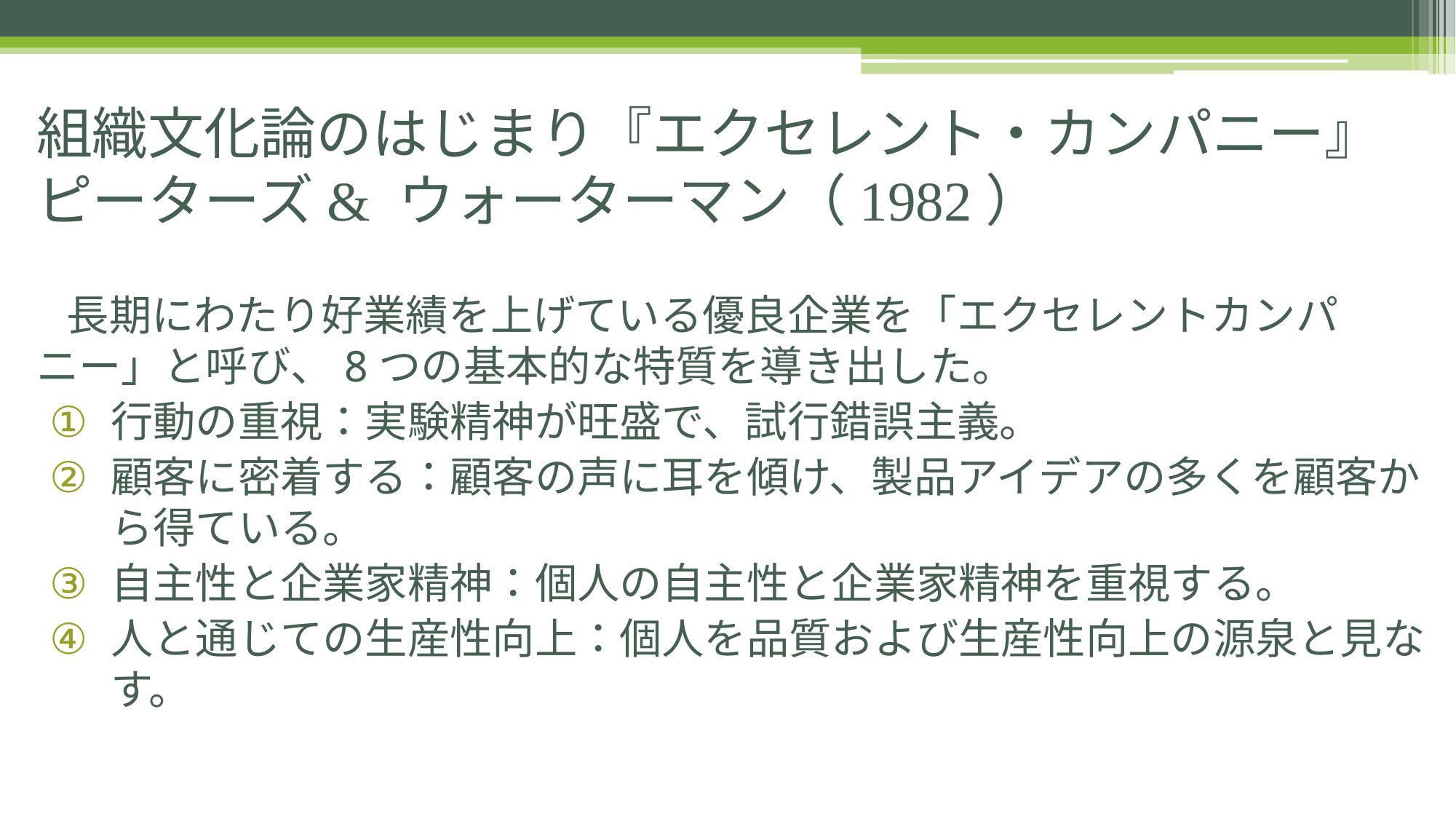

# 組織文化論のはじまり『エクセレント・カンパニー』 ピーターズ& ウォーターマン（1982）
　長期にわたり好業績を上げている優良企業を「エクセレントカンパニー」と呼び、8つの基本的な特質を導き出した。
行動の重視：実験精神が旺盛で、試行錯誤主義。
顧客に密着する：顧客の声に耳を傾け、製品アイデアの多くを顧客から得ている。
自主性と企業家精神：個人の自主性と企業家精神を重視する。
人と通じての生産性向上：個人を品質および生産性向上の源泉と見なす。